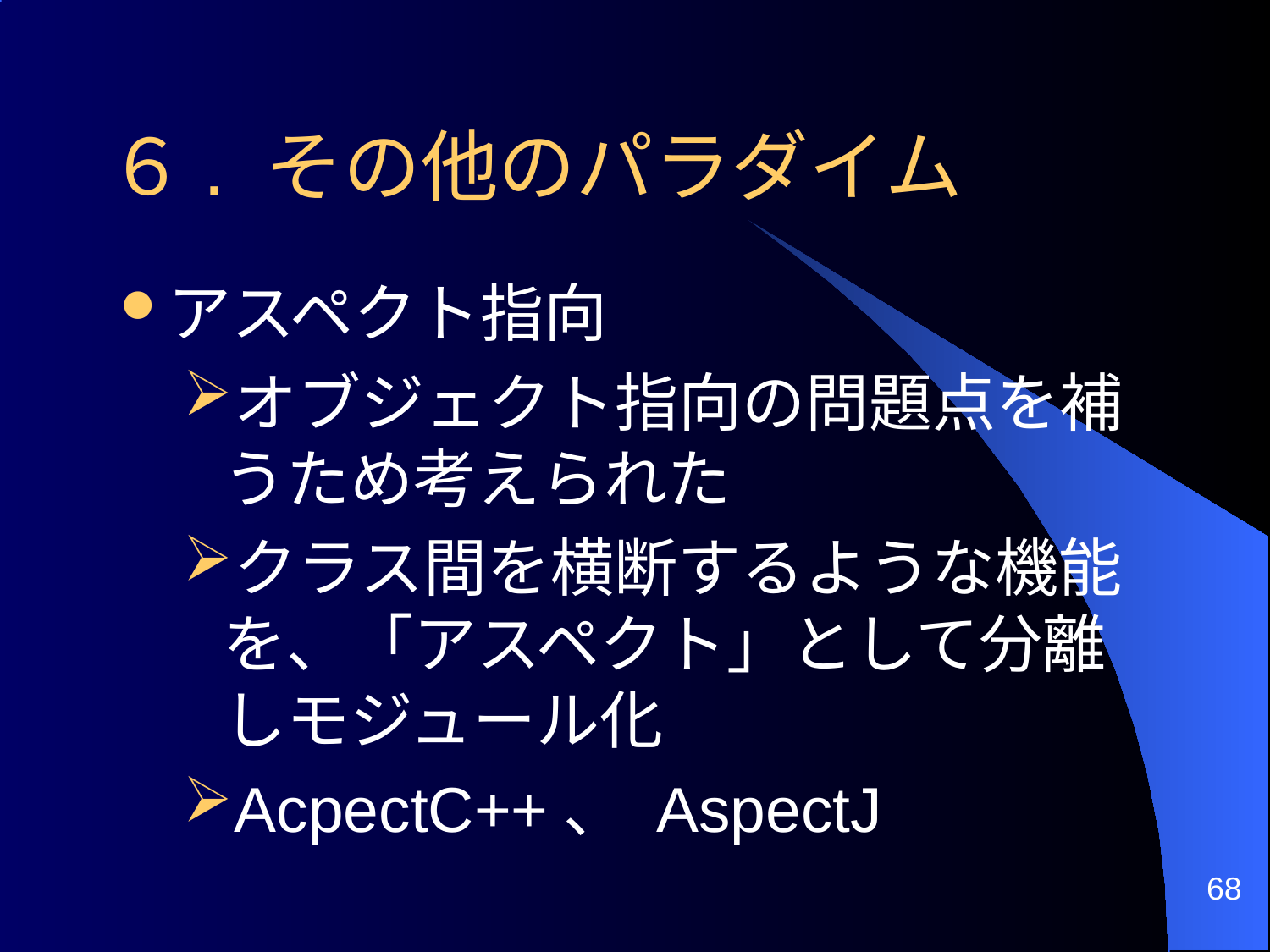

# ６. その他のパラダイム
アスペクト指向
オブジェクト指向の問題点を補うため考えられた
クラス間を横断するような機能を、「アスペクト」として分離しモジュール化
AcpectC++、 AspectJ
68